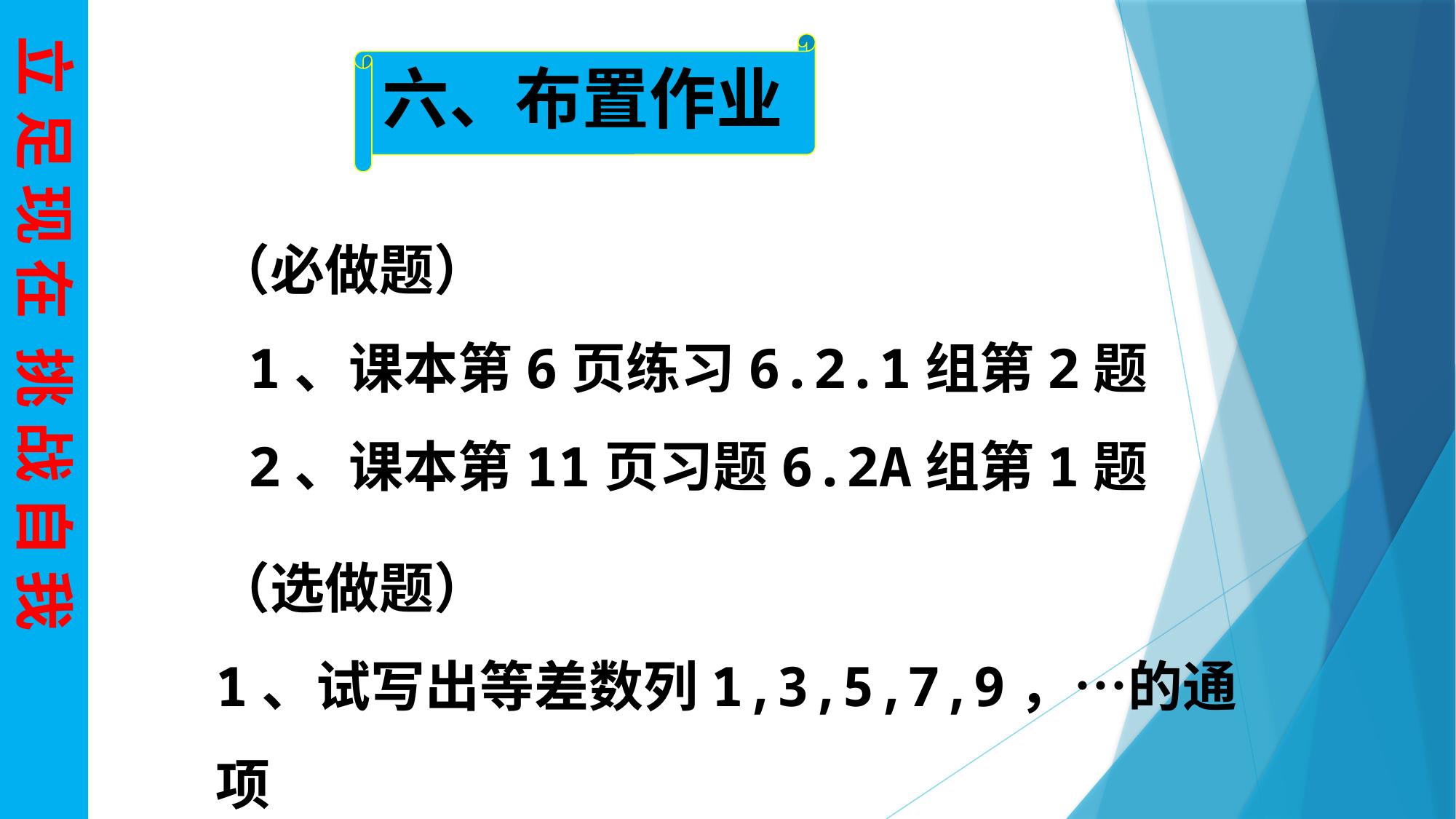

立 足 现 在  挑 战 自 我
六、布置作业
（必做题）
 1、课本第6页练习6.2.1组第2题
 2、课本第11页习题6.2A组第1题

（选做题）
1、试写出等差数列1,3,5,7,9，…的通项
公式，并求出数列的第20项。